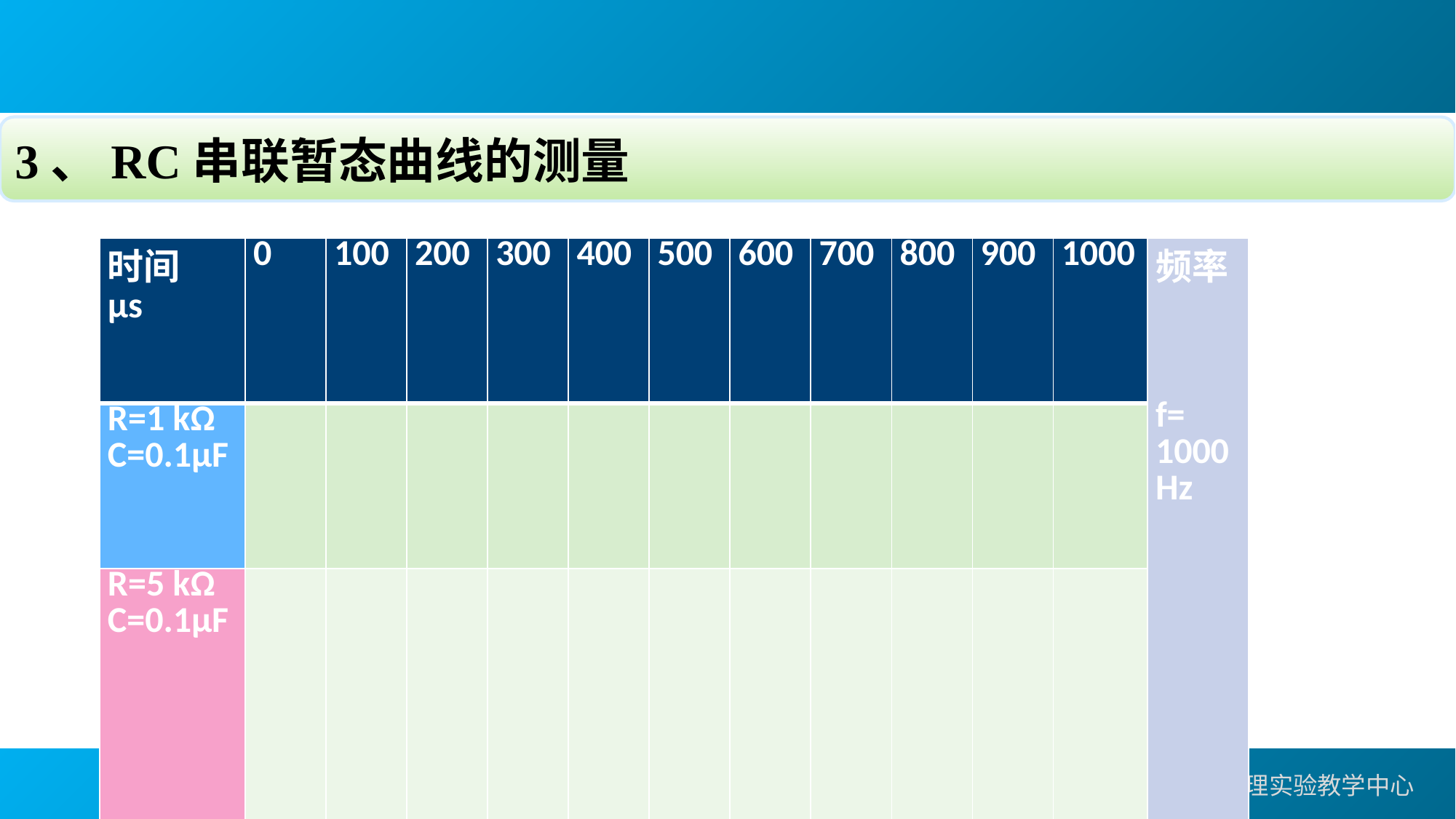

3、RC串联暂态曲线的测量
| 时间 μs | 0 | 100 | 200 | 300 | 400 | 500 | 600 | 700 | 800 | 900 | 1000 | 频率   f= 1000Hz |
| --- | --- | --- | --- | --- | --- | --- | --- | --- | --- | --- | --- | --- |
| R=1 kΩ C=0.1μF |  |  |  |  |  |  |  |  |  |  |  |  |
| R=5 kΩ C=0.1μF |  |  |  |  |  |  |  |  |  |  |  |  |

长安大学物理实验教学中心
长安大学理学院